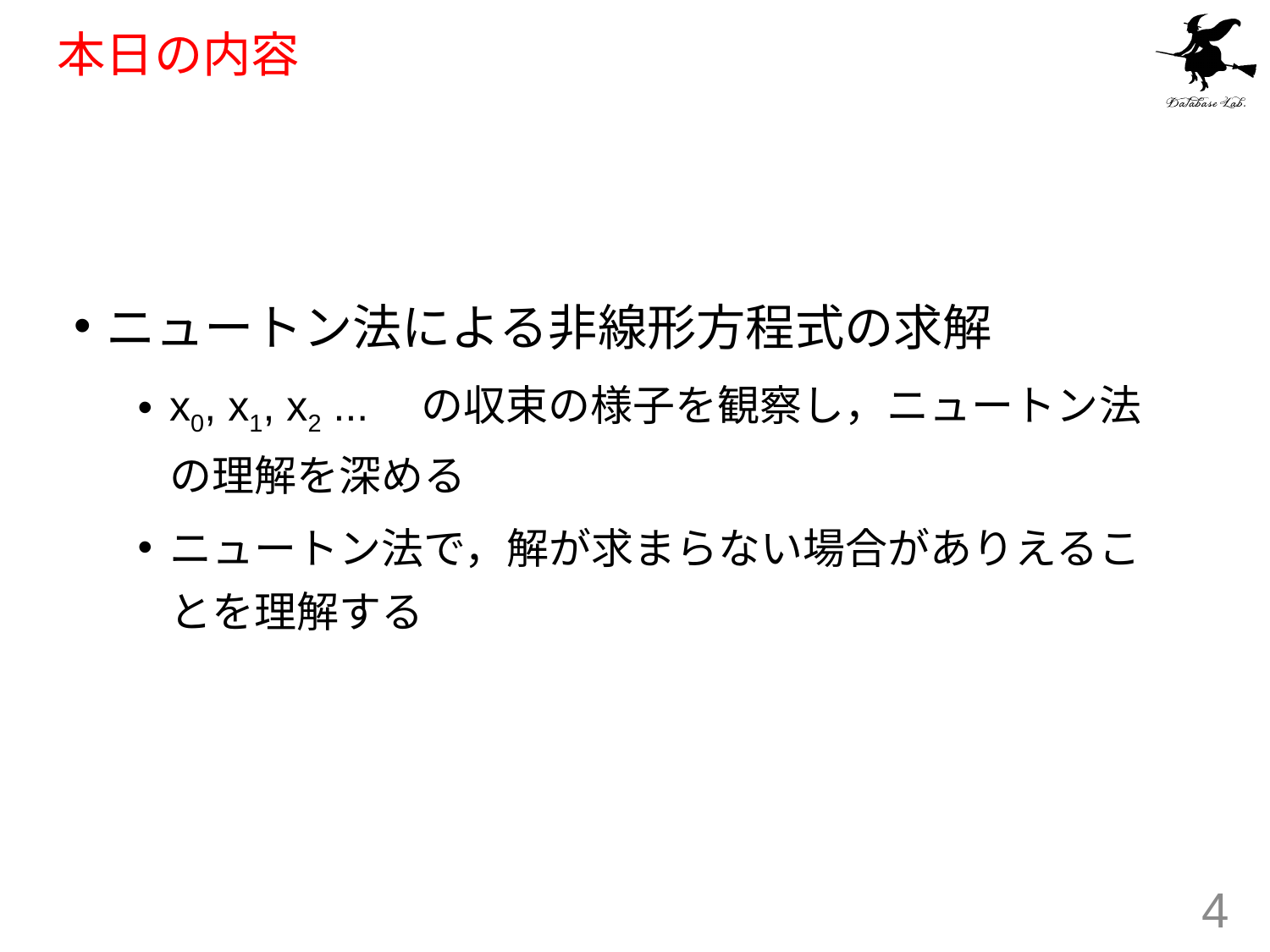

# 本日の内容
ニュートン法による非線形方程式の求解
x0, x1, x2 ...　の収束の様子を観察し，ニュートン法の理解を深める
ニュートン法で，解が求まらない場合がありえることを理解する

4